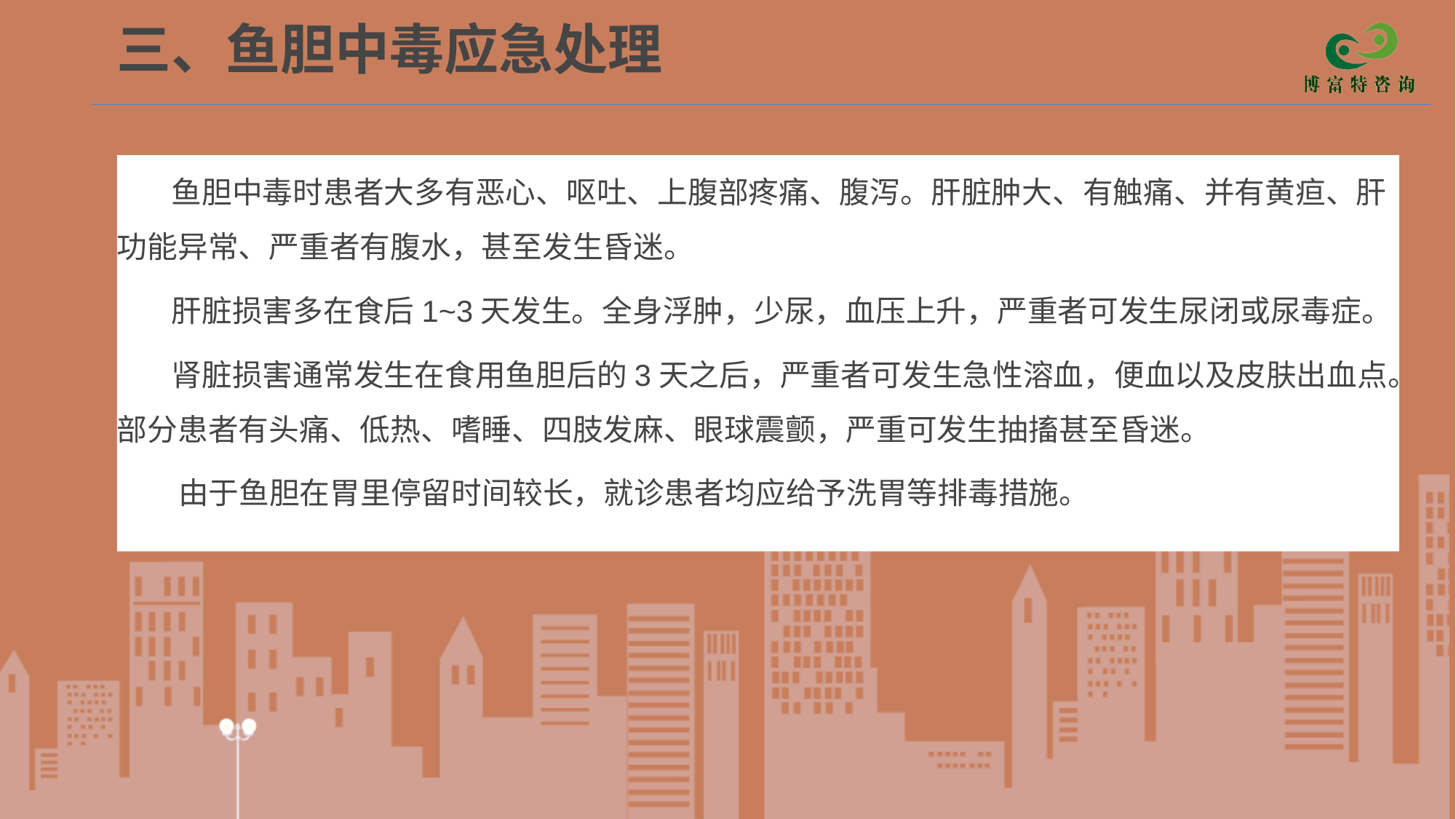

# 三、鱼胆中毒应急处理
       鱼胆中毒时患者大多有恶心、呕吐、上腹部疼痛、腹泻。肝脏肿大、有触痛、并有黄疸、肝功能异常、严重者有腹水，甚至发生昏迷。
       肝脏损害多在食后1~3天发生。全身浮肿，少尿，血压上升，严重者可发生尿闭或尿毒症。
       肾脏损害通常发生在食用鱼胆后的3天之后，严重者可发生急性溶血，便血以及皮肤出血点。部分患者有头痛、低热、嗜睡、四肢发麻、眼球震颤，严重可发生抽搐甚至昏迷。
        由于鱼胆在胃里停留时间较长，就诊患者均应给予洗胃等排毒措施。

54